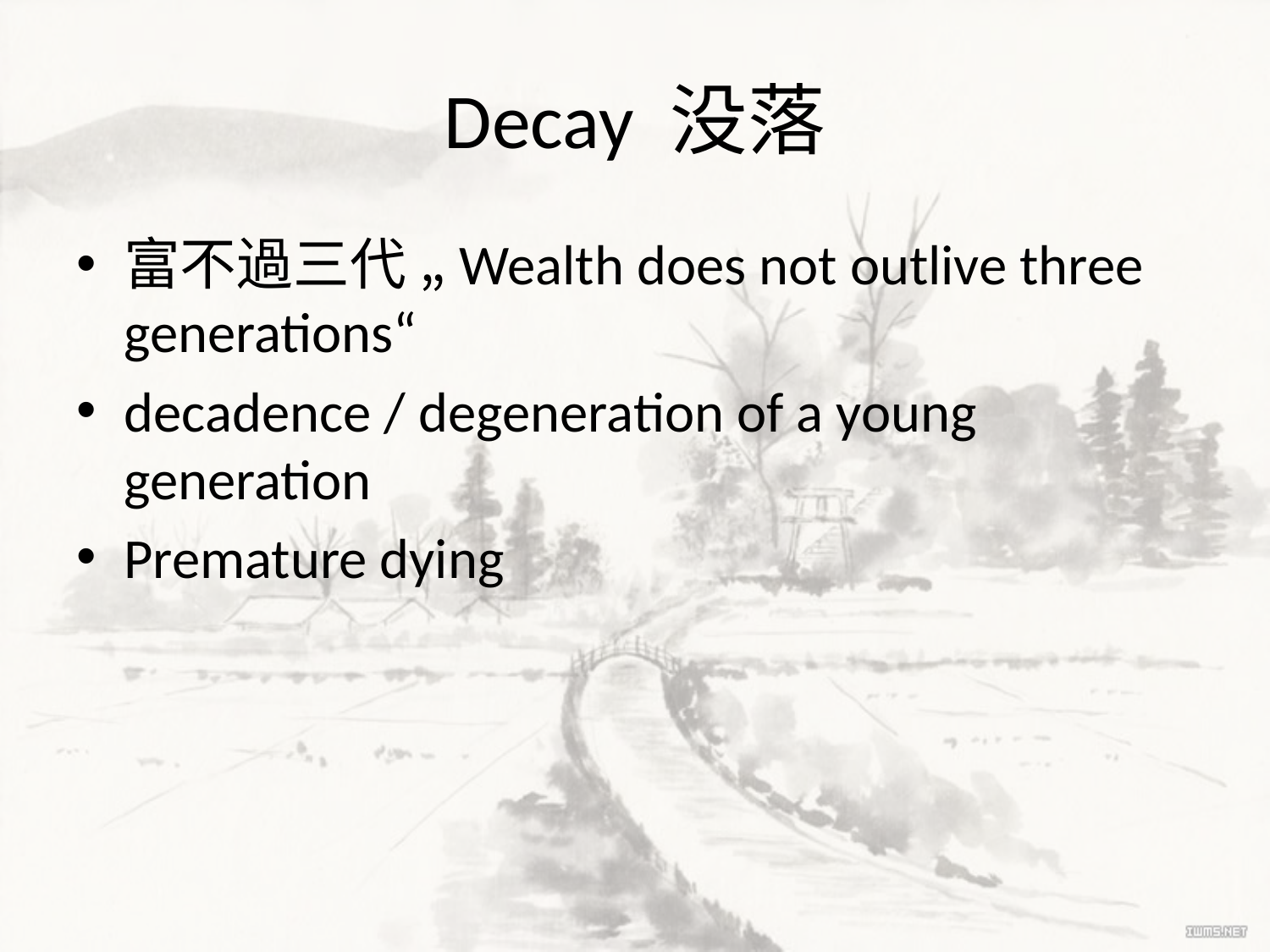

# Decay 没落
富不過三代 „Wealth does not outlive three generations“
decadence / degeneration of a young generation
Premature dying